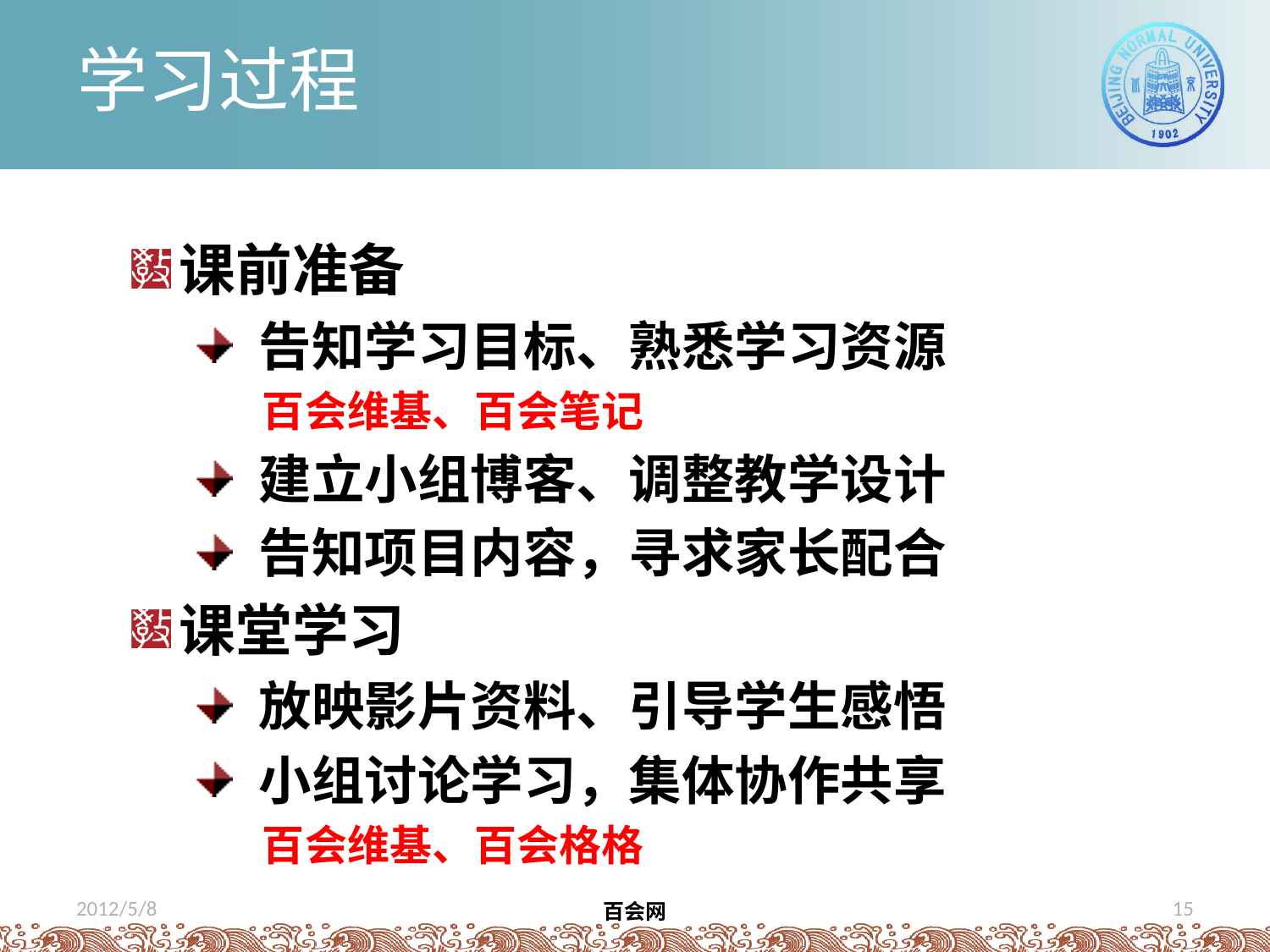

# 学习过程
课前准备
告知学习目标、熟悉学习资源
      百会维基、百会笔记
建立小组博客、调整教学设计
告知项目内容，寻求家长配合
课堂学习
放映影片资料、引导学生感悟
小组讨论学习，集体协作共享
      百会维基、百会格格

2012/5/8
15
百会网